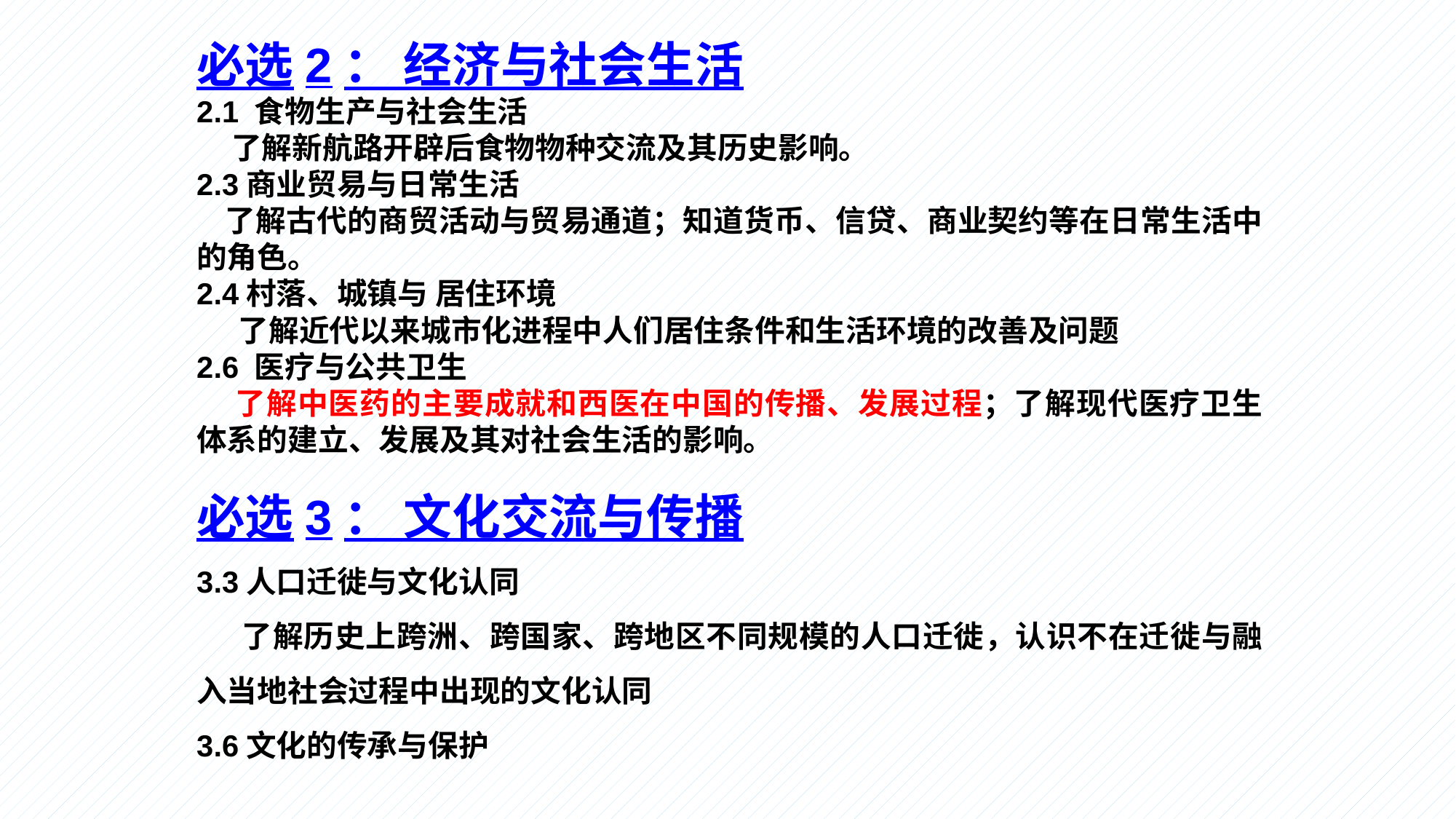

必选2： 经济与社会生活
2.1 食物生产与社会生活
    了解新航路开辟后食物物种交流及其历史影响。
2.3商业贸易与日常生活
   了解古代的商贸活动与贸易通道；知道货币、信贷、商业契约等在日常生活中的角色。
2.4村落、城镇与 居住环境
     了解近代以来城市化进程中人们居住条件和生活环境的改善及问题
2.6 医疗与公共卫生
    了解中医药的主要成就和西医在中国的传播、发展过程；了解现代医疗卫生体系的建立、发展及其对社会生活的影响。
必选3： 文化交流与传播
3.3人口迁徙与文化认同
     了解历史上跨洲、跨国家、跨地区不同规模的人口迁徙，认识不在迁徙与融入当地社会过程中出现的文化认同
3.6文化的传承与保护